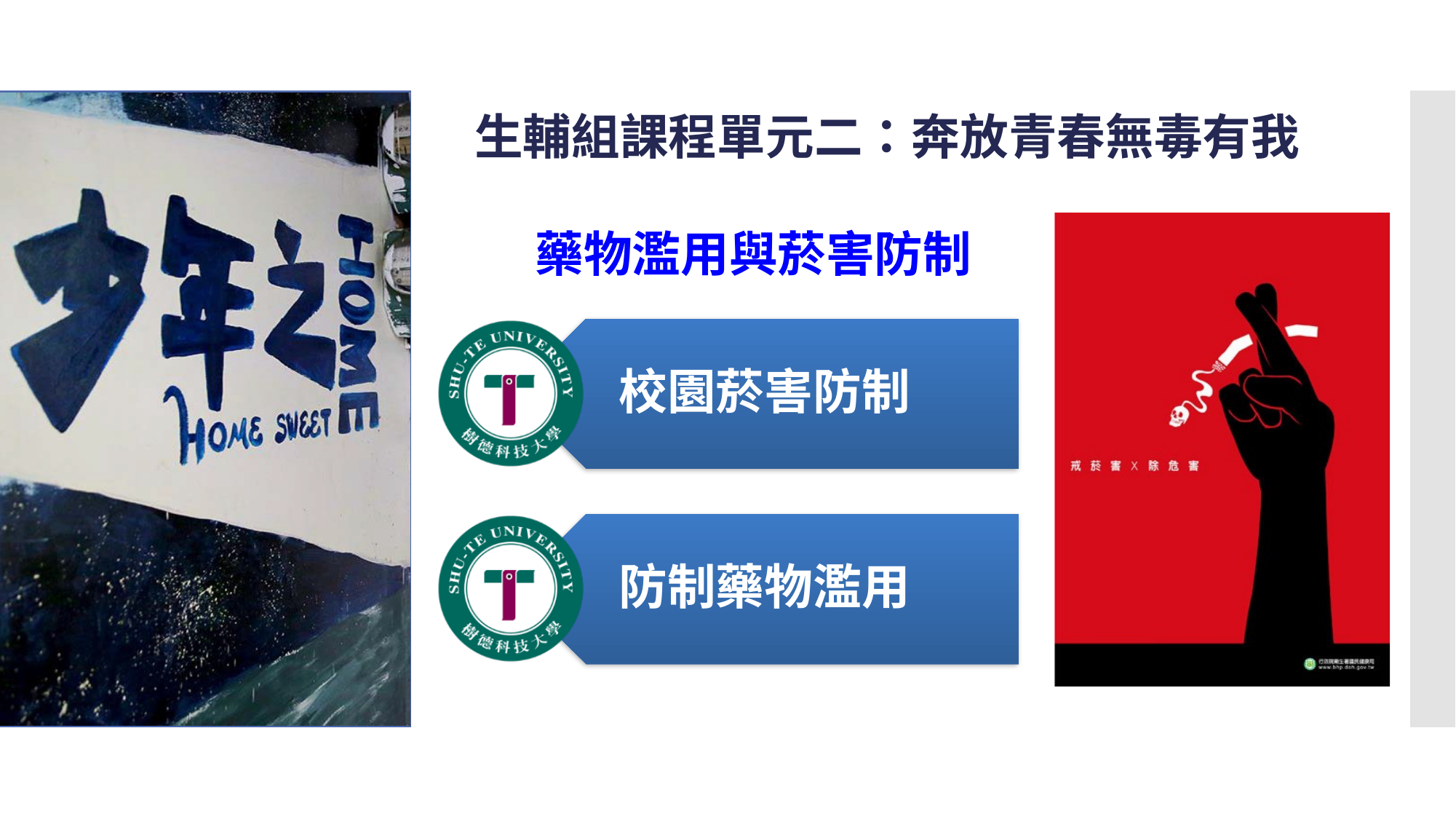

# 生輔組課程單元二：奔放青春無毒有我

藥物濫用與菸害防制
校園菸害防制
防制藥物濫用